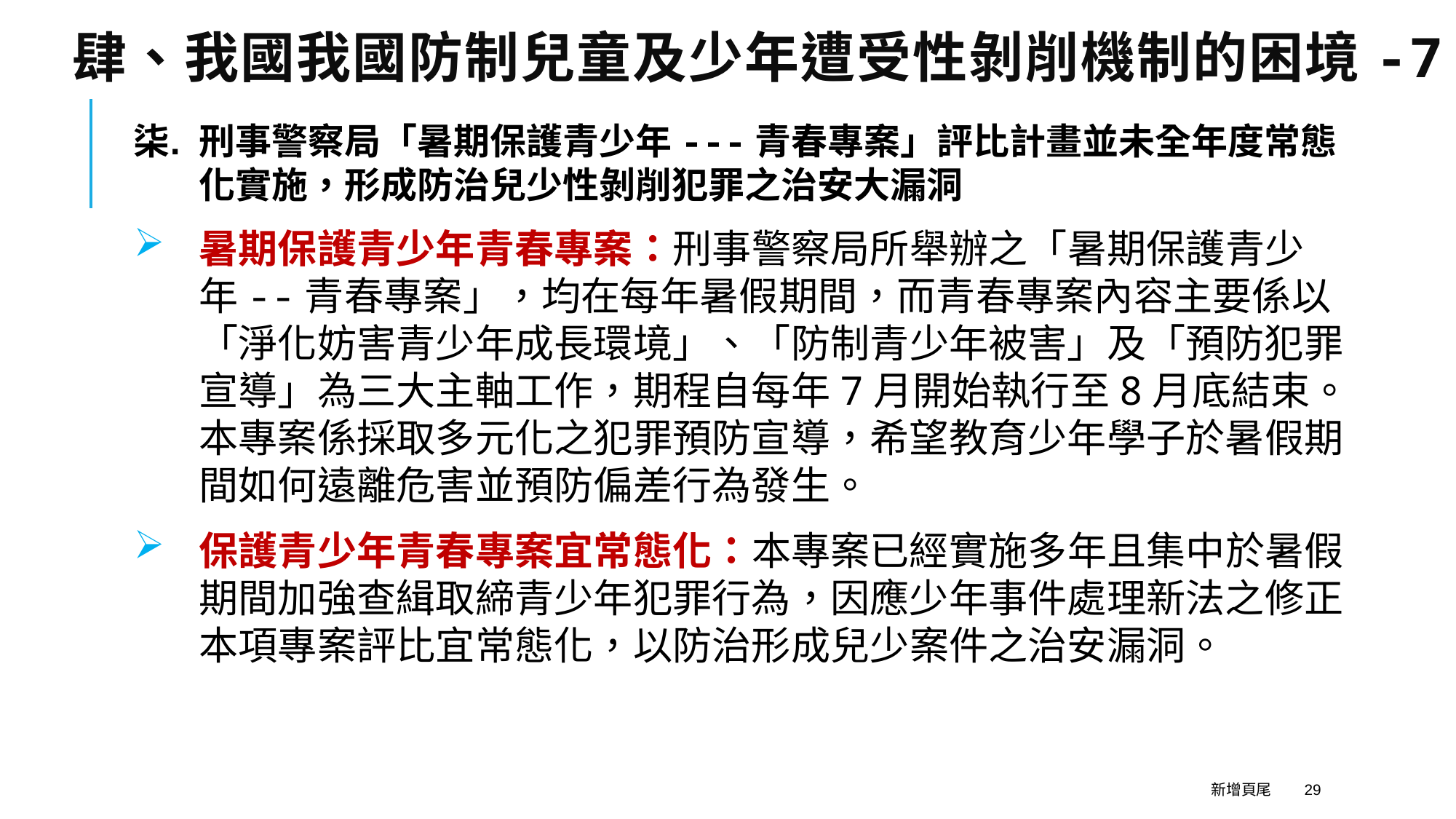

# 肆、我國我國防制兒童及少年遭受性剝削機制的困境-7
刑事警察局「暑期保護青少年---青春專案」評比計畫並未全年度常態化實施，形成防治兒少性剝削犯罪之治安大漏洞
暑期保護青少年青春專案：刑事警察局所舉辦之「暑期保護青少年--青春專案」，均在每年暑假期間，而青春專案內容主要係以「淨化妨害青少年成長環境」、「防制青少年被害」及「預防犯罪宣導」為三大主軸工作，期程自每年7月開始執行至8月底結束。本專案係採取多元化之犯罪預防宣導，希望教育少年學子於暑假期間如何遠離危害並預防偏差行為發生。
保護青少年青春專案宜常態化：本專案已經實施多年且集中於暑假期間加強查緝取締青少年犯罪行為，因應少年事件處理新法之修正本項專案評比宜常態化，以防治形成兒少案件之治安漏洞。
新增頁尾
29